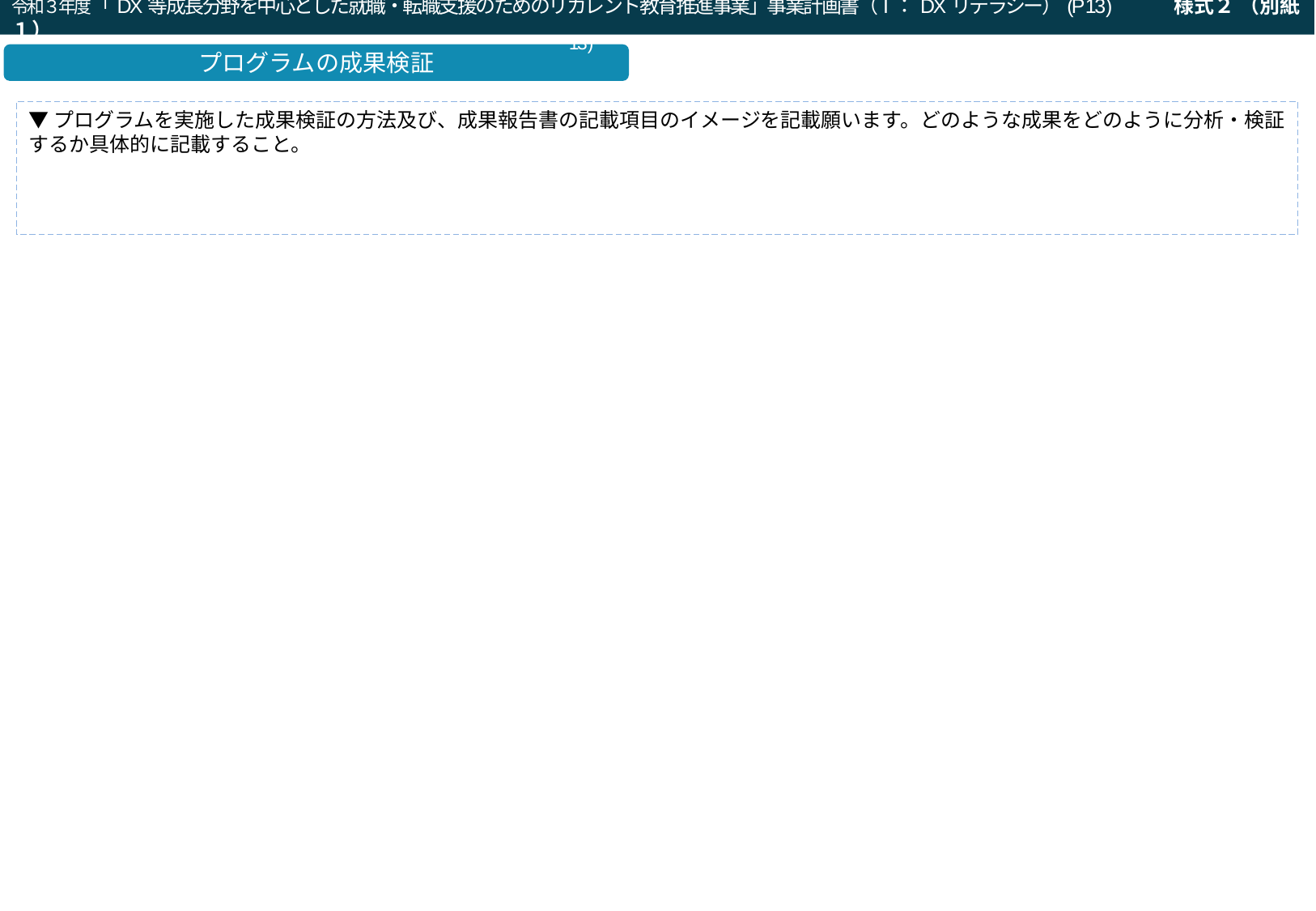

令和３年度「DX等成長分野を中心とした就職・転職支援のためのリカレント教育推進事業」事業計画書（Ⅰ：DXリテラシー）(P13)　　　様式２ （別紙１）
令和２年度「就職・転職支援のための大学リカレント教育推進事業（就職・転職支援のためのリカレント教育プログラムの開発・実施）」事業計画書（a：求職支援）(P13)
プログラムの成果検証
▼プログラムを実施した成果検証の方法及び、成果報告書の記載項目のイメージを記載願います。どのような成果をどのように分析・検証するか具体的に記載すること。